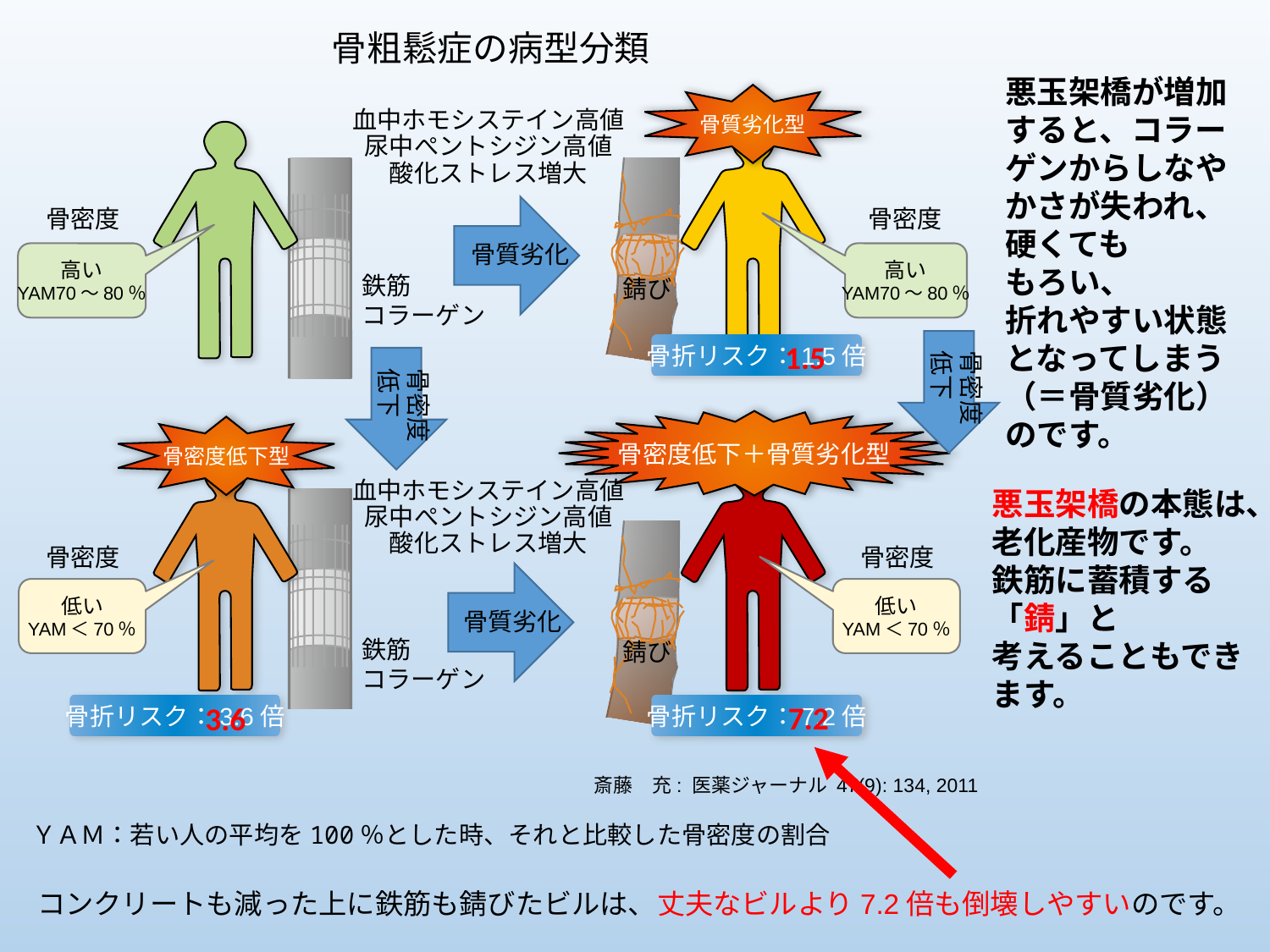

骨粗鬆症の病型分類
骨質劣化型
血中ホモシステイン高値
尿中ぺントシジン高値
酸化ストレス増大

錆び

骨密度
骨密度
骨質劣化
高い
YAM70～80％
高い
YAM70～80％
鉄筋
コラーゲン

1.5
骨折リスク：1.5倍
骨密度
低下

骨密度
低下
骨密度低下＋骨質劣化型
骨密度低下型

血中ホモシステイン高値
尿中ぺントシジン高値
酸化ストレス増大

錆び

骨密度
骨密度

低い
YAM＜70％
低い
YAM＜70％
骨質劣化
鉄筋
コラーゲン
7.2
3.6
骨折リスク：3.6倍
骨折リスク：7.2倍
斎藤　充: 医薬ジャーナル 47(9): 134, 2011
悪玉架橋が増加すると、コラーゲンからしなやかさが失われ、
硬くても
もろい、
折れやすい状態となってしまう
（＝骨質劣化）
のです。
悪玉架橋の本態は、老化産物です。
鉄筋に蓄積する「錆」と
考えることもできます。
ＹＡＭ：若い人の平均を100％とした時、それと比較した骨密度の割合
コンクリートも減った上に鉄筋も錆びたビルは、丈夫なビルより7.2倍も倒壊しやすいのです。